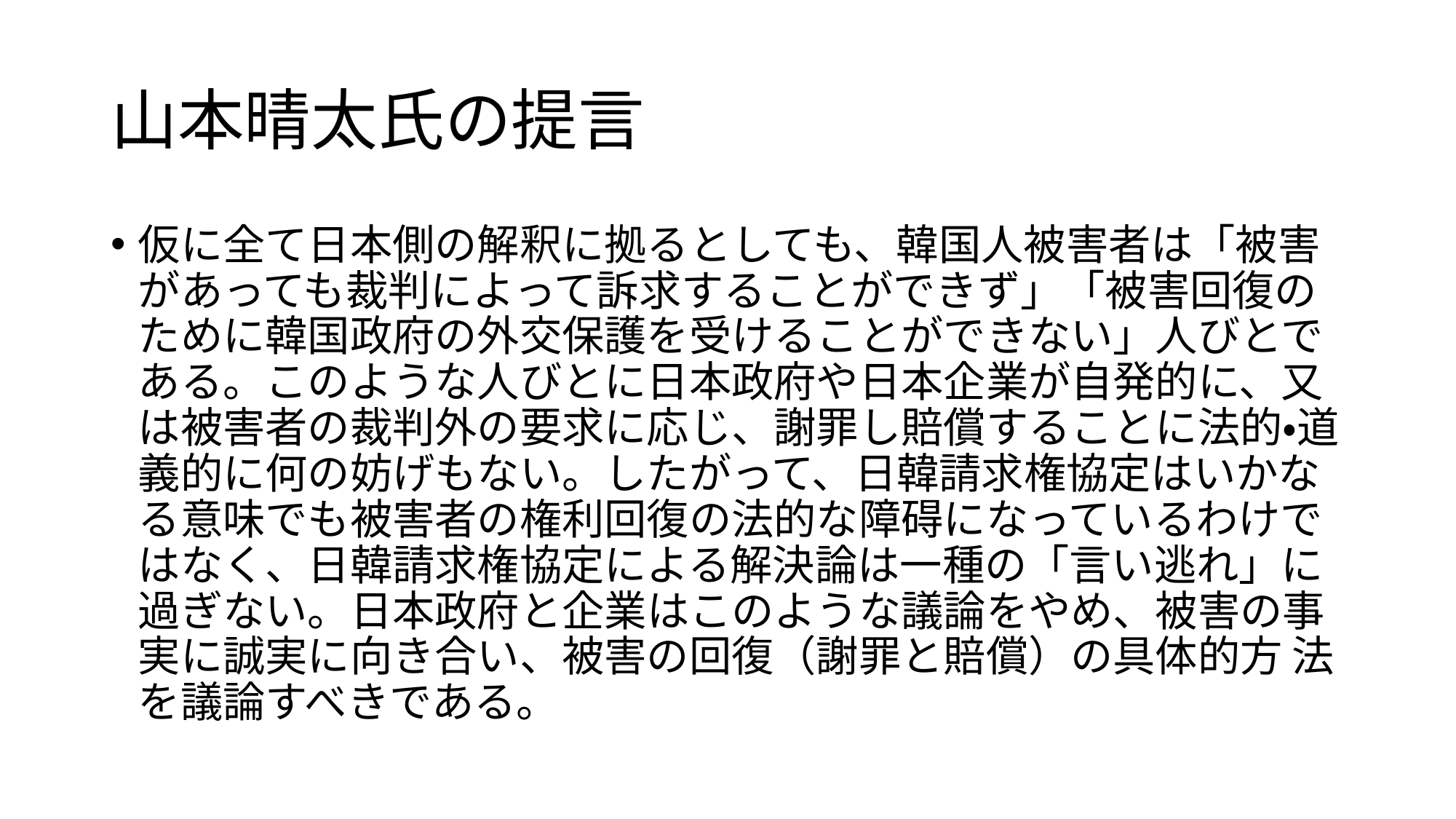

# 山本晴太氏の提言
仮に全て日本側の解釈に拠るとしても、韓国人被害者は「被害があっても裁判によって訴求することができず」「被害回復のために韓国政府の外交保護を受けることができない」人びとである。このような人びとに日本政府や日本企業が自発的に、又は被害者の裁判外の要求に応じ、謝罪し賠償することに法的・道義的に何の妨げもない。したがって、日韓請求権協定はいかなる意味でも被害者の権利回復の法的な障碍になっているわけではなく、日韓請求権協定による解決論は一種の「言い逃れ」に過ぎない。日本政府と企業はこのような議論をやめ、被害の事実に誠実に向き合い、被害の回復（謝罪と賠償）の具体的方 法を議論すべきである。